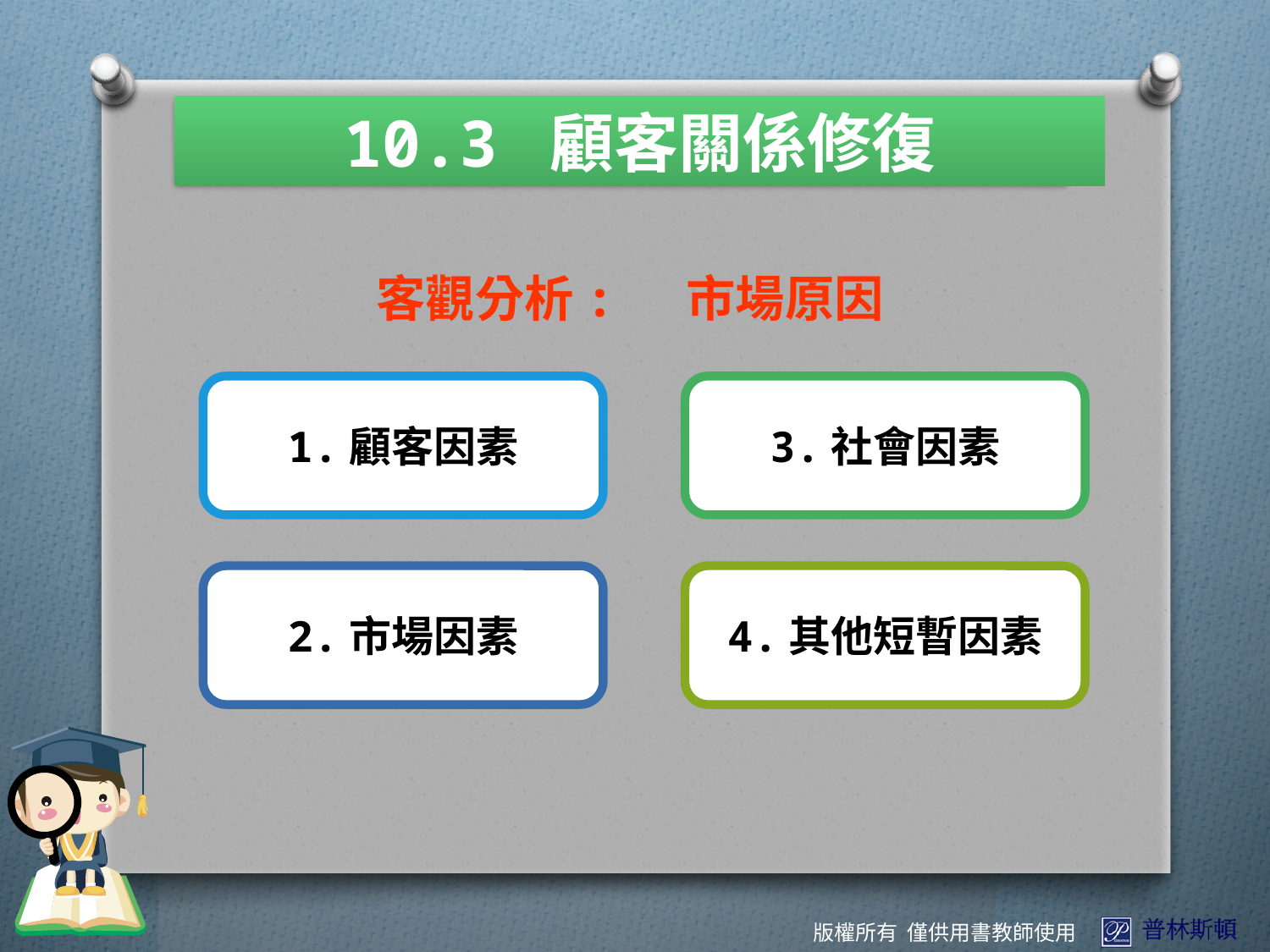

10.3 顧客關係修復

客觀分析:  市場原因

1.顧客因素
3.社會因素
2.市場因素
4.其他短暫因素